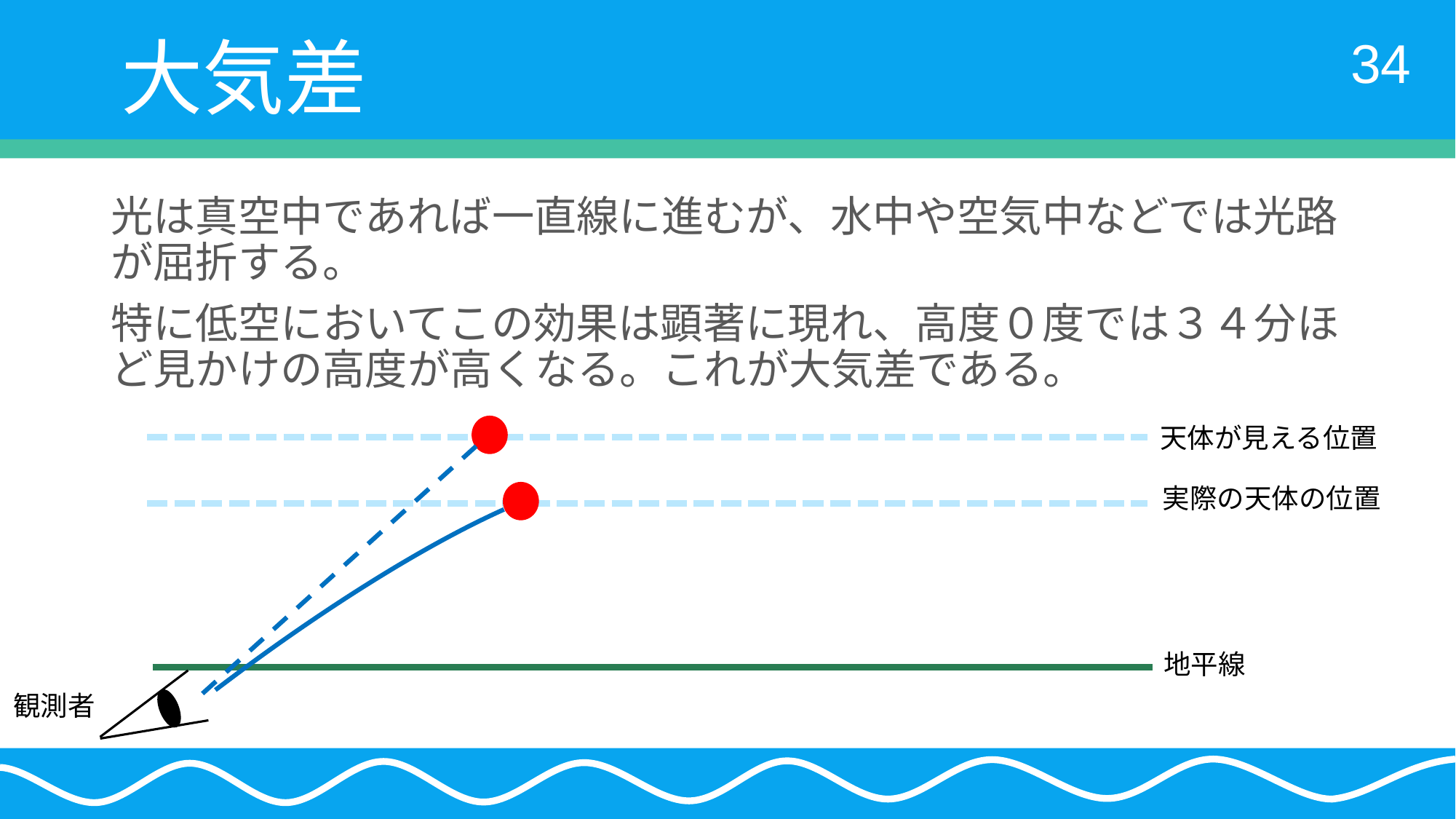

# 大気差
光は真空中であれば一直線に進むが、水中や空気中などでは光路が屈折する。
特に低空においてこの効果は顕著に現れ、高度０度では３４分ほど見かけの高度が高くなる。これが大気差である。

天体が見える位置

実際の天体の位置

地平線

観測者